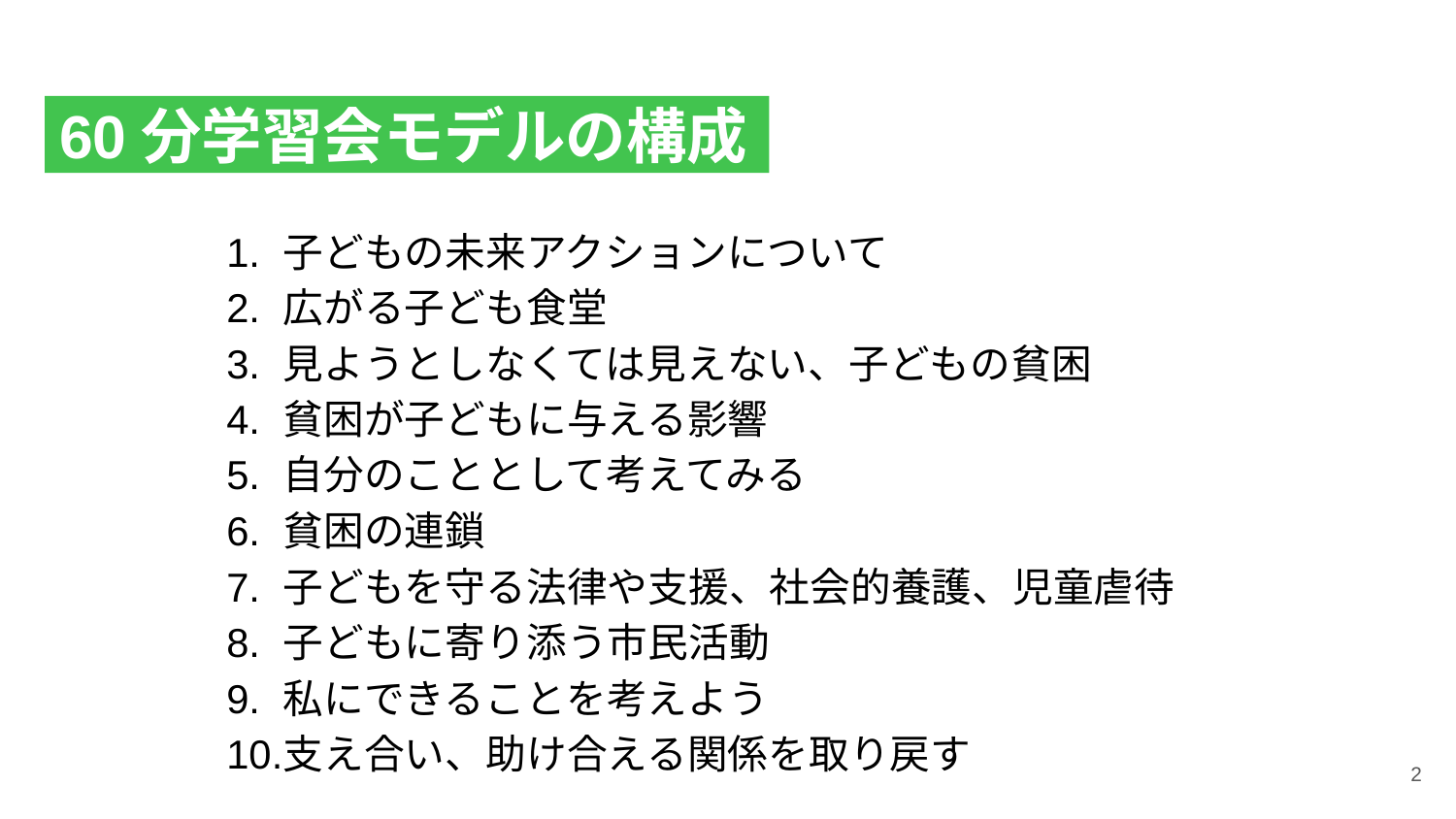

60分学習会モデルの構成
# 子どもの未来アクションについて
広がる子ども食堂
見ようとしなくては見えない、子どもの貧困
貧困が子どもに与える影響
自分のこととして考えてみる
貧困の連鎖
子どもを守る法律や支援、社会的養護、児童虐待
子どもに寄り添う市民活動
私にできることを考えよう
支え合い、助け合える関係を取り戻す
2